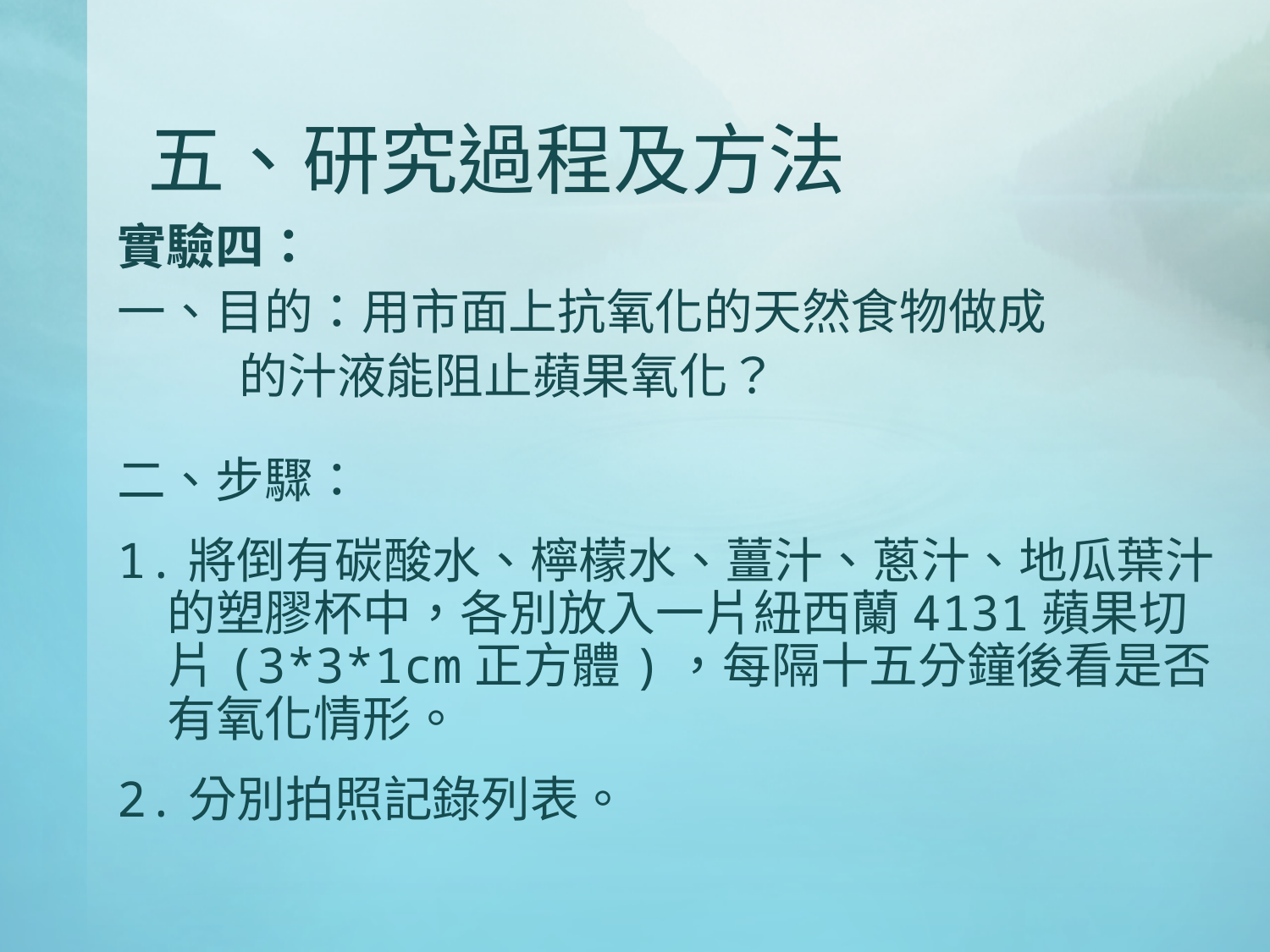

# 五、研究過程及方法
實驗四：
一、目的：用市面上抗氧化的天然食物做成
          的汁液能阻止蘋果氧化？
二、步驟：
1.將倒有碳酸水、檸檬水、薑汁、蔥汁、地瓜葉汁的塑膠杯中，各別放入一片紐西蘭4131蘋果切片(3*3*1cm正方體)，每隔十五分鐘後看是否有氧化情形。
2.分別拍照記錄列表。